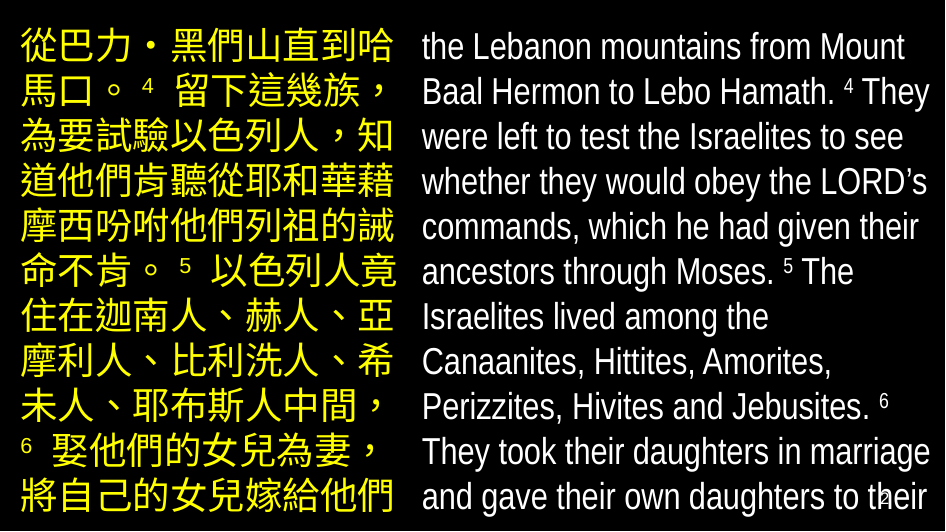

從巴力•黑們山直到哈馬口。4 留下這幾族，為要試驗以色列人，知道他們肯聽從耶和華藉摩西吩咐他們列祖的誡命不肯。5 以色列人竟住在迦南人、赫人、亞摩利人、比利洗人、希未人、耶布斯人中間，6 娶他們的女兒為妻，將自己的女兒嫁給他們
the Lebanon mountains from Mount Baal Hermon to Lebo Hamath. 4 They were left to test the Israelites to see whether they would obey the Lord’s commands, which he had given their ancestors through Moses. 5 The Israelites lived among the Canaanites, Hittites, Amorites, Perizzites, Hivites and Jebusites. 6 They took their daughters in marriage and gave their own daughters to their
2